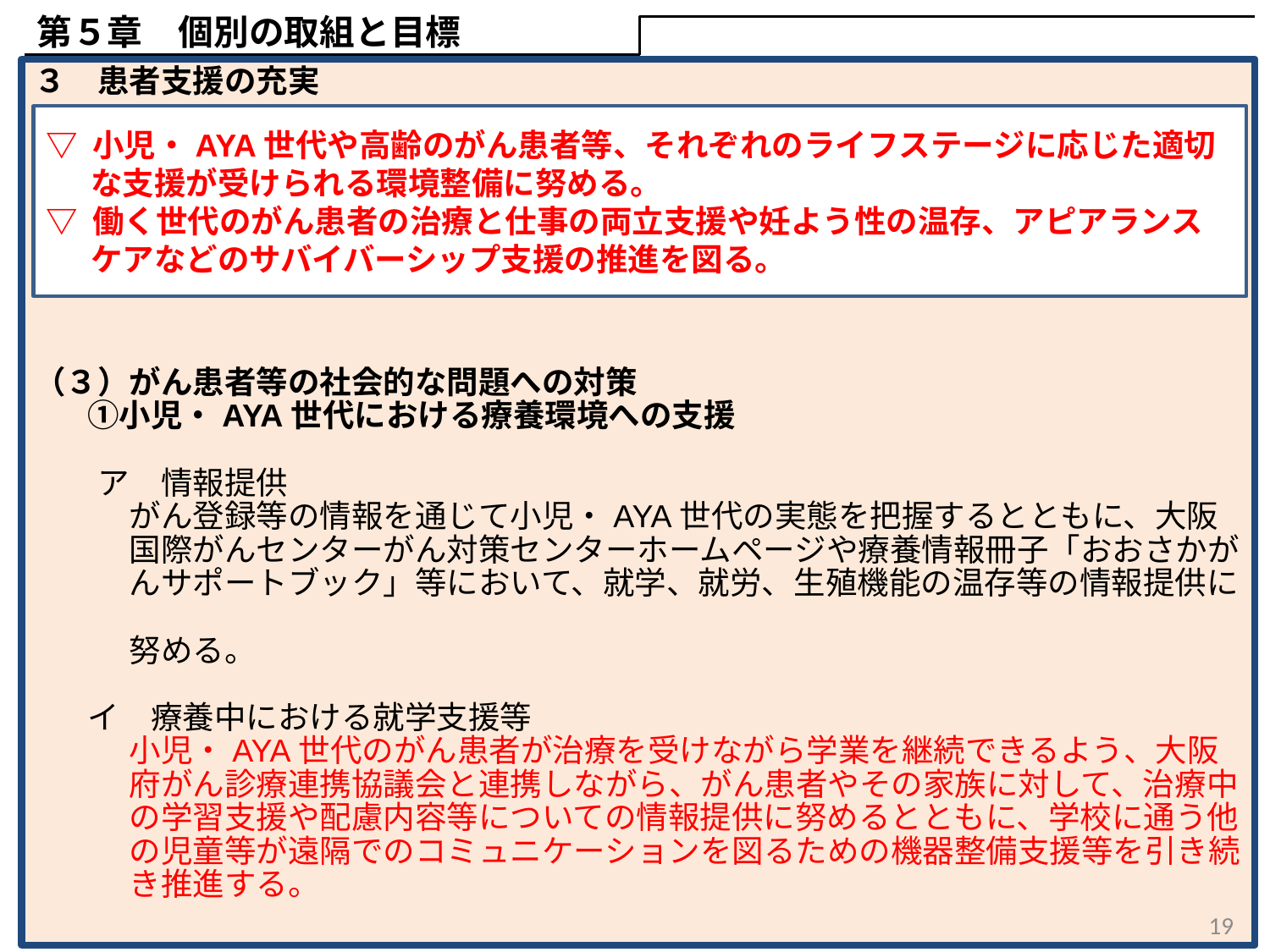

第５章　個別の取組と目標
３　患者支援の充実

（３）がん患者等の社会的な問題への対策
　   ①小児・AYA世代における療養環境への支援

　　ア　情報提供
　　　がん登録等の情報を通じて小児・AYA世代の実態を把握するとともに、大阪
　　　国際がんセンターがん対策センターホームページや療養情報冊子「おおさかが
　　　んサポートブック」等において、就学、就労、生殖機能の温存等の情報提供に
　　　努める。

　   イ　療養中における就学支援等
　　　小児・AYA世代のがん患者が治療を受けながら学業を継続できるよう、大阪
　　　府がん診療連携協議会と連携しながら、がん患者やその家族に対して、治療中
　　　の学習支援や配慮内容等についての情報提供に努めるとともに、学校に通う他
　　　の児童等が遠隔でのコミュニケーションを図るための機器整備支援等を引き続
　　　き推進する。

▽ 小児・AYA世代や高齢のがん患者等、それぞれのライフステージに応じた適切な支援が受けられる環境整備に努める。
▽ 働く世代のがん患者の治療と仕事の両立支援や妊よう性の温存、アピアランスケアなどのサバイバーシップ支援の推進を図る。
19